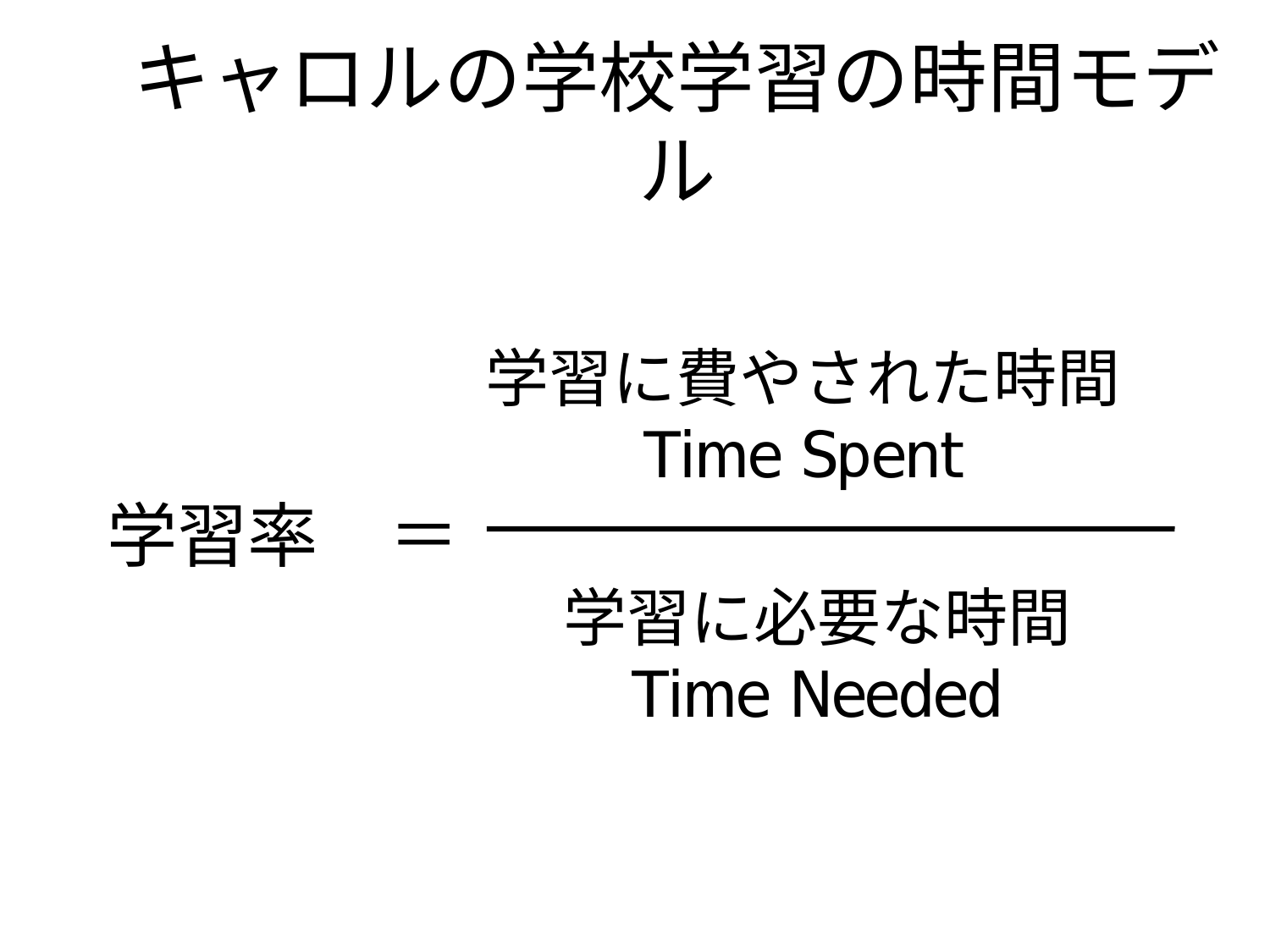

# キャロルの学校学習の時間モデル
学習に費やされた時間
Time Spent
学習率　＝

学習に必要な時間
Time Needed